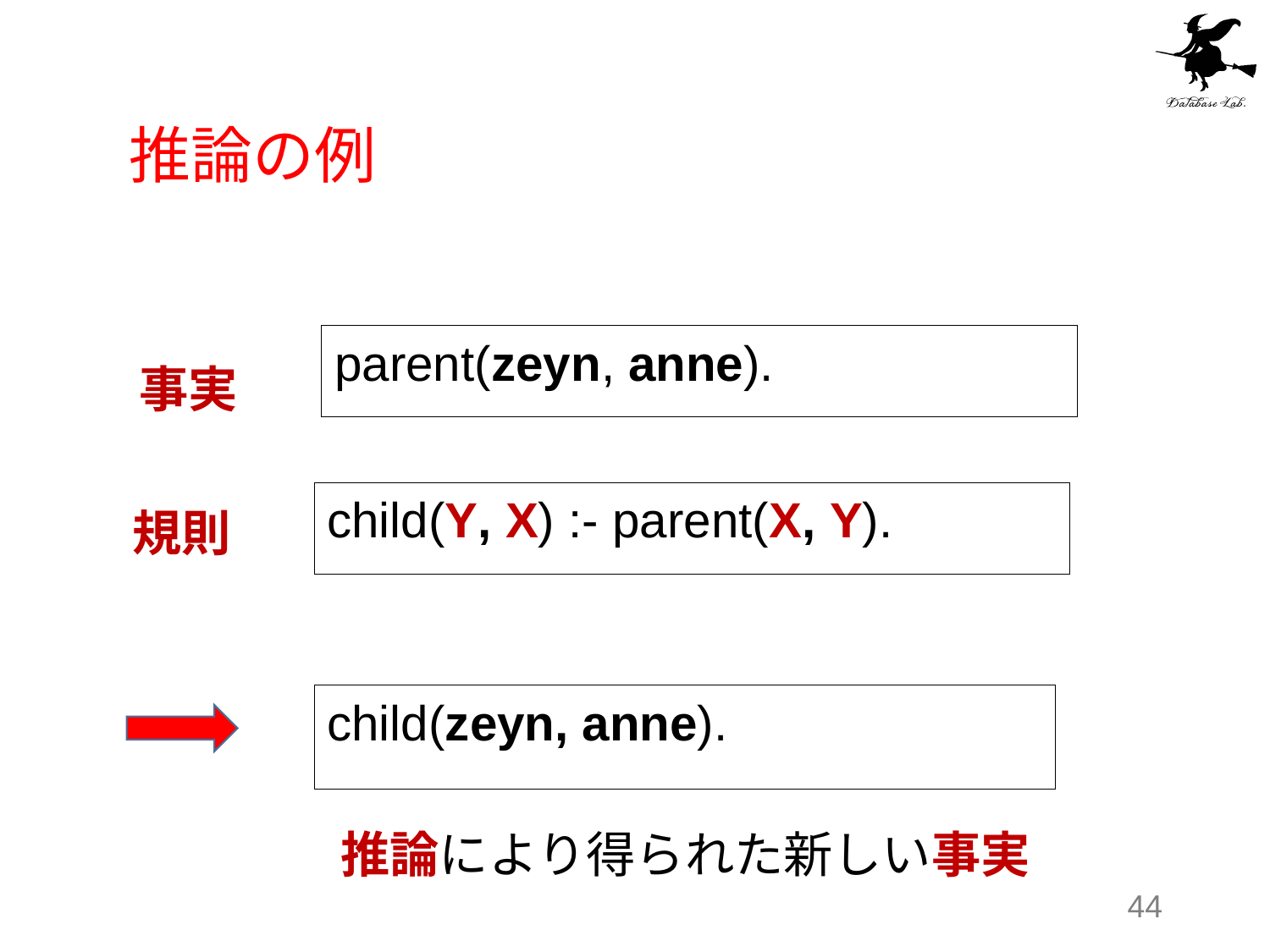

# 推論の例
parent(zeyn, anne).

事実
child(Y, X) :- parent(X, Y).
規則

child(zeyn, anne).
推論により得られた新しい事実
44